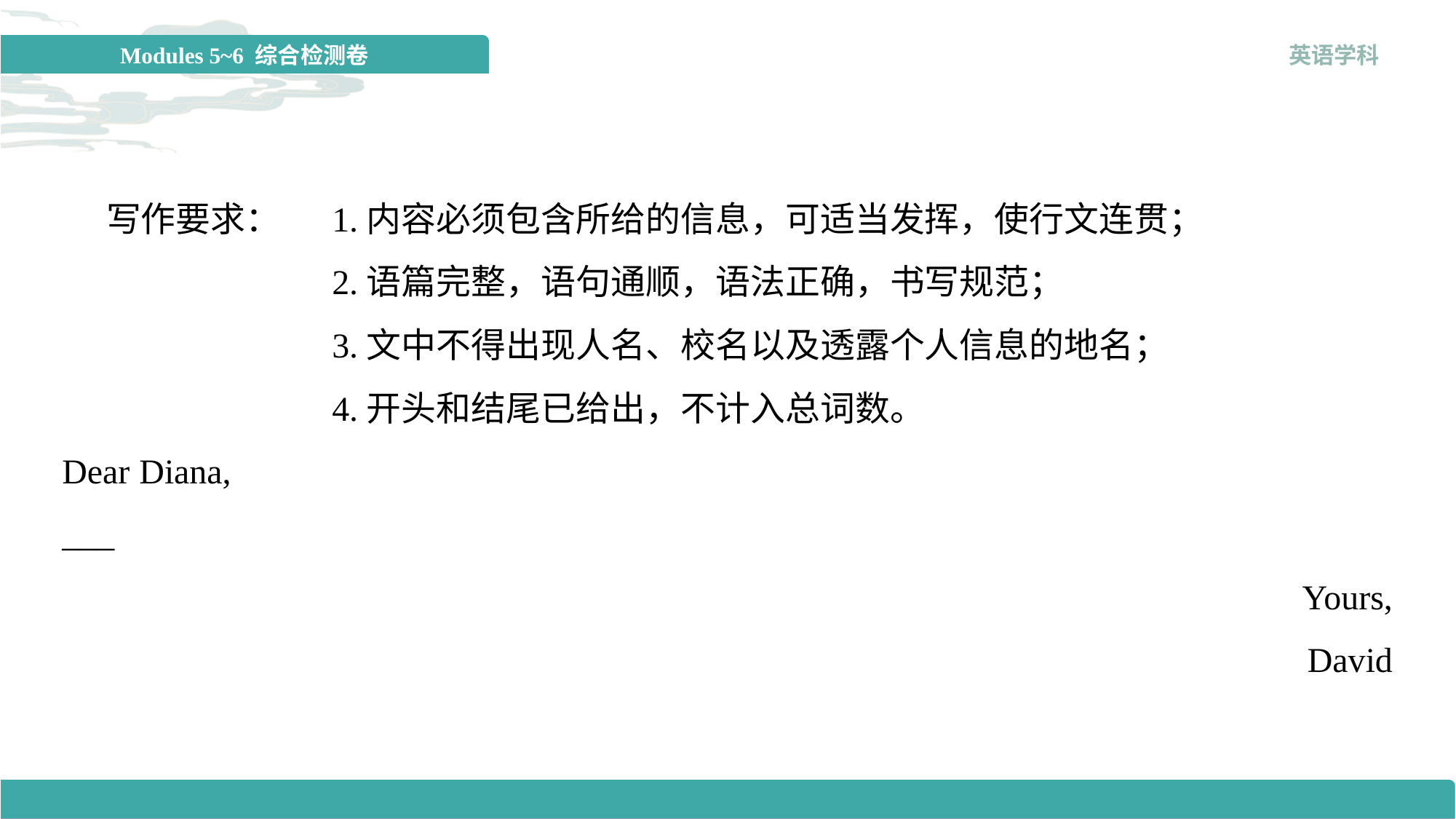

写作要求：	1.内容必须包含所给的信息，可适当发挥，使行文连贯；
	2.语篇完整，语句通顺，语法正确，书写规范；
	3.文中不得出现人名、校名以及透露个人信息的地名；
	4.开头和结尾已给出，不计入总词数。
Dear Diana,
___
Yours,
David